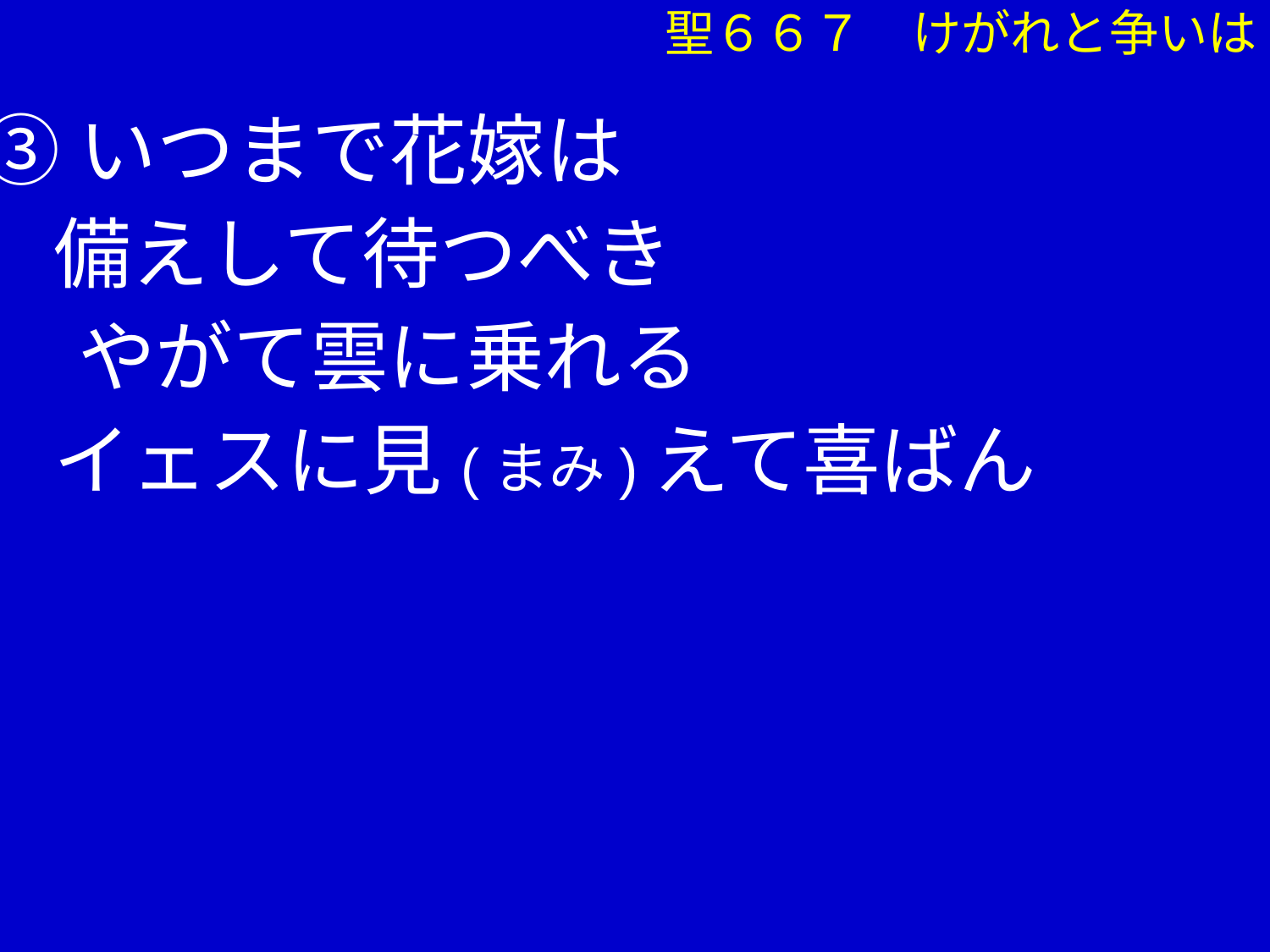

③いつまで花嫁は
   備えして待つべき
　 やがて雲に乗れる
   イェスに見(まみ)えて喜ばん
聖６６７　けがれと争いは